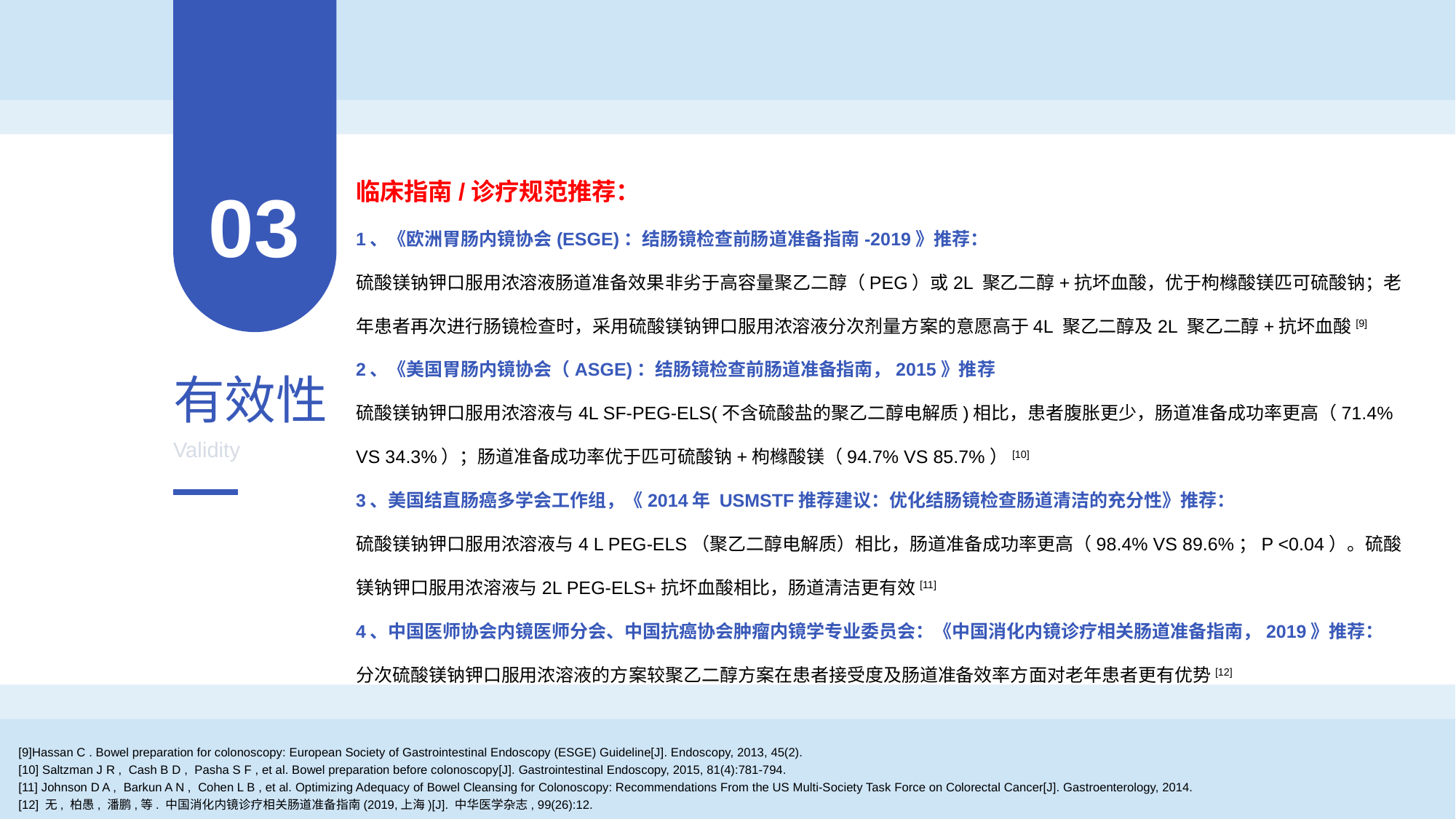

临床指南/诊疗规范推荐：
1、《欧洲胃肠内镜协会(ESGE)：结肠镜检查前肠道准备指南-2019》推荐：
硫酸镁钠钾口服用浓溶液肠道准备效果非劣于高容量聚乙二醇（PEG）或2L 聚乙二醇+抗坏血酸，优于枸橼酸镁匹可硫酸钠；老年患者再次进行肠镜检查时，采用硫酸镁钠钾口服用浓溶液分次剂量方案的意愿高于4L 聚乙二醇及2L 聚乙二醇+抗坏血酸[9]
2、《美国胃肠内镜协会（ASGE)：结肠镜检查前肠道准备指南，2015》推荐
硫酸镁钠钾口服用浓溶液与4L SF-PEG-ELS(不含硫酸盐的聚乙二醇电解质)相比，患者腹胀更少，肠道准备成功率更高（71.4% VS 34.3%）；肠道准备成功率优于匹可硫酸钠+枸橼酸镁（94.7% VS 85.7%）[10]
3、美国结直肠癌多学会工作组，《2014年 USMSTF推荐建议：优化结肠镜检查肠道清洁的充分性》推荐：
硫酸镁钠钾口服用浓溶液与4 L PEG-ELS（聚乙二醇电解质）相比，肠道准备成功率更高（98.4% VS 89.6%；P <0.04）。硫酸镁钠钾口服用浓溶液与2L PEG-ELS+抗坏血酸相比，肠道清洁更有效[11]
4、中国医师协会内镜医师分会、中国抗癌协会肿瘤内镜学专业委员会：《中国消化内镜诊疗相关肠道准备指南，2019》推荐：
分次硫酸镁钠钾口服用浓溶液的方案较聚乙二醇方案在患者接受度及肠道准备效率方面对老年患者更有优势[12]

03
有效性
Validity
[9]Hassan C . Bowel preparation for colonoscopy: European Society of Gastrointestinal Endoscopy (ESGE) Guideline[J]. Endoscopy, 2013, 45(2).
[10] Saltzman J R ,  Cash B D ,  Pasha S F , et al. Bowel preparation before colonoscopy[J]. Gastrointestinal Endoscopy, 2015, 81(4):781-794.
[11] Johnson D A ,  Barkun A N ,  Cohen L B , et al. Optimizing Adequacy of Bowel Cleansing for Colonoscopy: Recommendations From the US Multi-Society Task Force on Colorectal Cancer[J]. Gastroenterology, 2014.
[12] 无, 柏愚, 潘鹏,等. 中国消化内镜诊疗相关肠道准备指南(2019,上海)[J]. 中华医学杂志, 99(26):12.